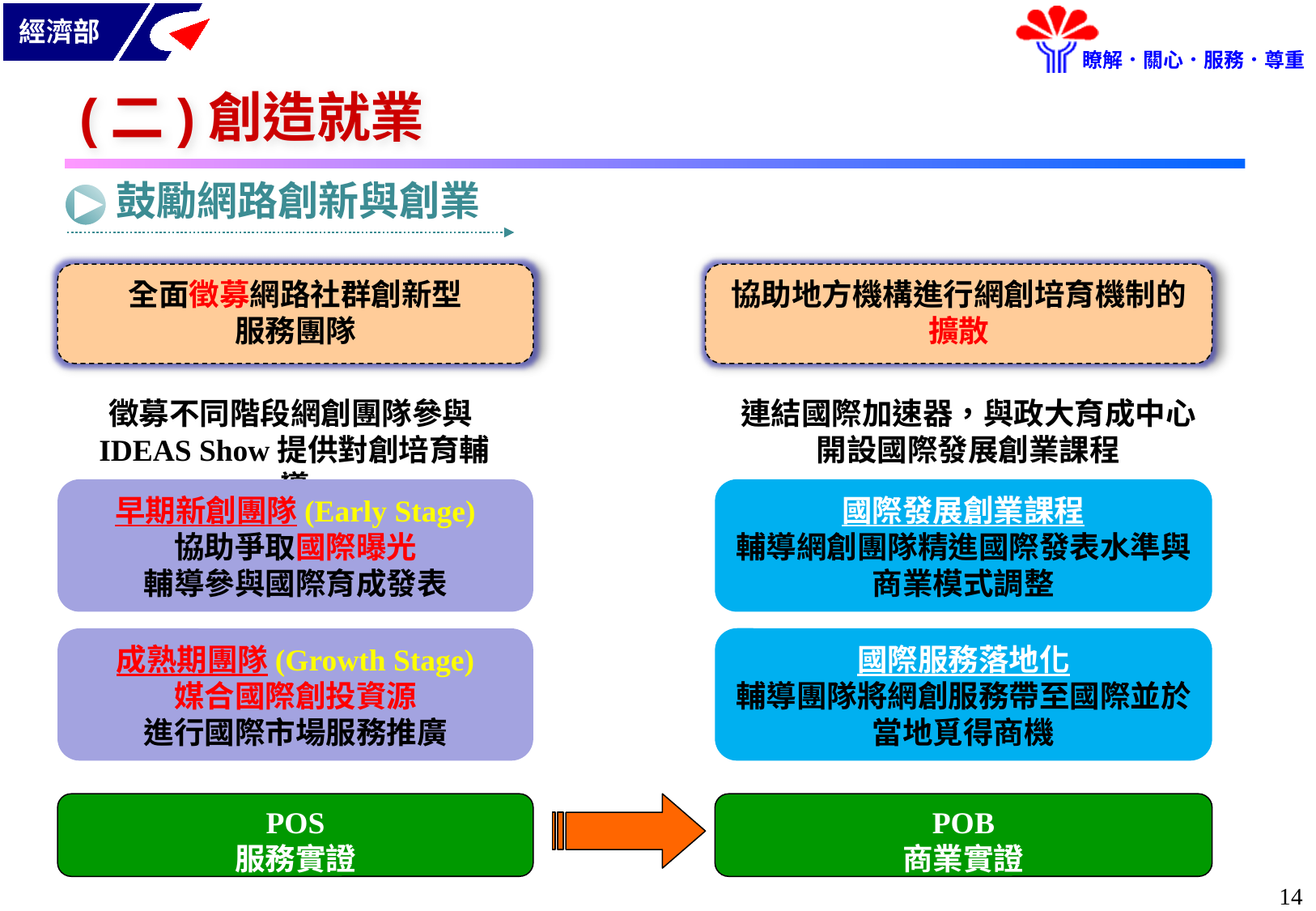

# (二)創造就業
鼓勵網路創新與創業

全面徵募網路社群創新型
服務團隊

協助地方機構進行網創培育機制的擴散
徵募不同階段網創團隊參與IDEAS Show提供對創培育輔導
連結國際加速器，與政大育成中心開設國際發展創業課程
早期新創團隊(Early Stage)
協助爭取國際曝光
輔導參與國際育成發表

國際發展創業課程
輔導網創團隊精進國際發表水準與商業模式調整
國際服務落地化
輔導團隊將網創服務帶至國際並於當地覓得商機
成熟期團隊(Growth Stage)
媒合國際創投資源
進行國際市場服務推廣
POS
服務實證
POB
商業實證

14